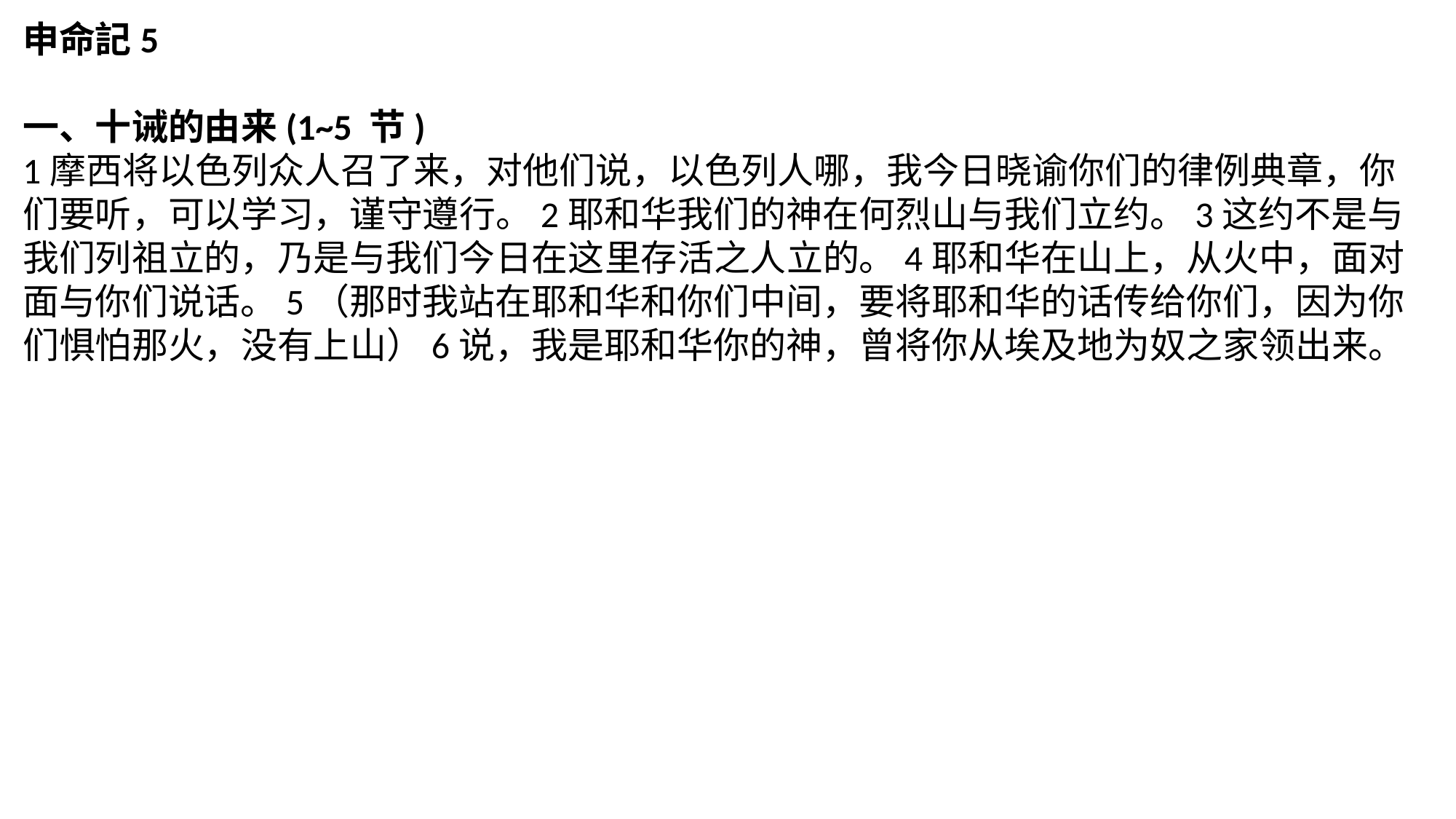

申命記5

一、十诫的由来(1~5 节)
1摩西将以色列众人召了来，对他们说，以色列人哪，我今日晓谕你们的律例典章，你们要听，可以学习，谨守遵行。2耶和华我们的神在何烈山与我们立约。3这约不是与我们列祖立的，乃是与我们今日在这里存活之人立的。4耶和华在山上，从火中，面对面与你们说话。5（那时我站在耶和华和你们中间，要将耶和华的话传给你们，因为你们惧怕那火，没有上山）6说，我是耶和华你的神，曾将你从埃及地为奴之家领出来。